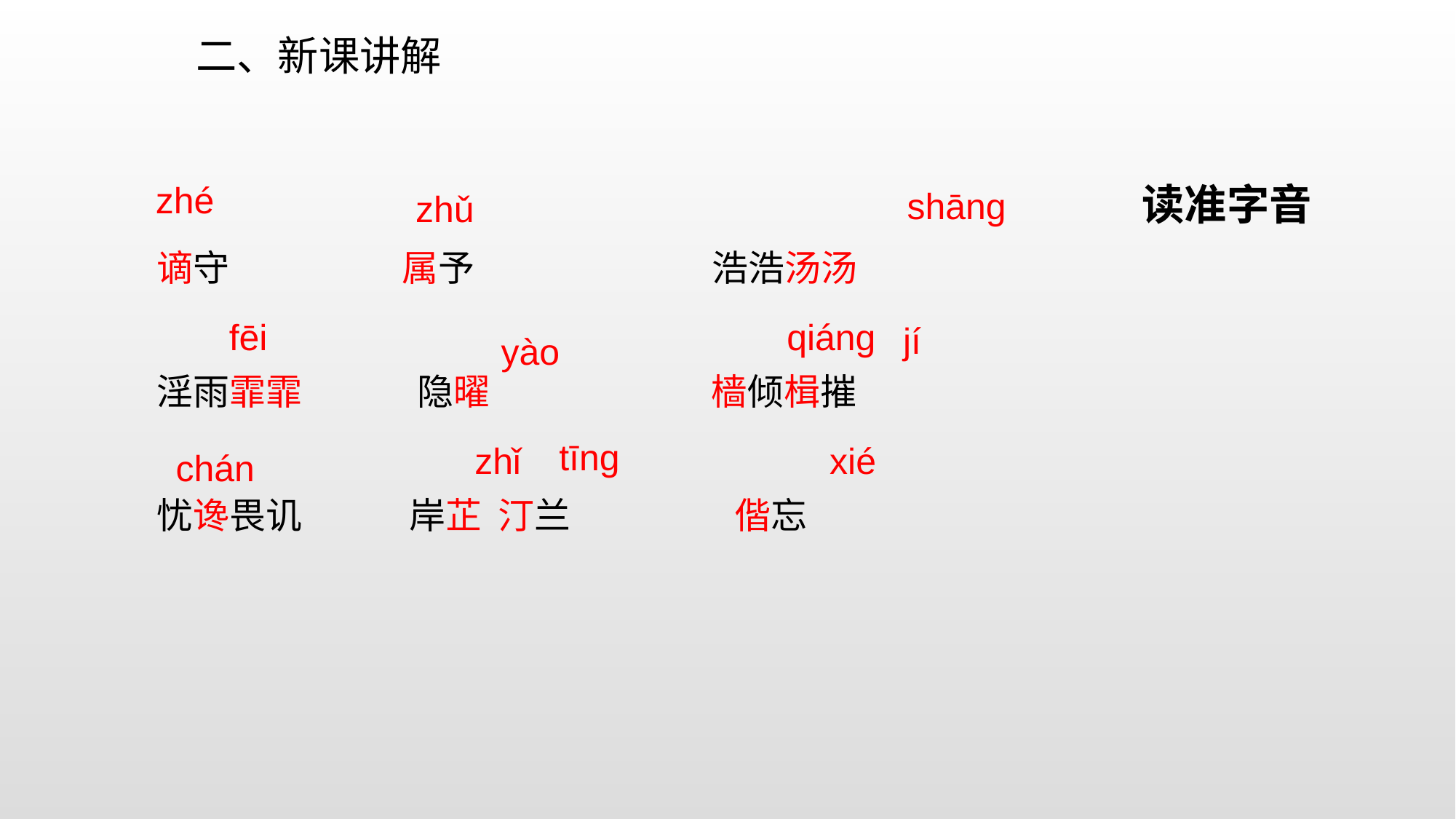

二、新课讲解

zhé
读准字音
shāng
zhǔ
谪守                     属予                             浩浩汤汤

淫雨霏霏              隐曜                           樯倾楫摧

忧谗畏讥             岸芷  汀兰                    偕忘

yào
fēi
qiáng
jí
tīng
xié
zhǐ
chán